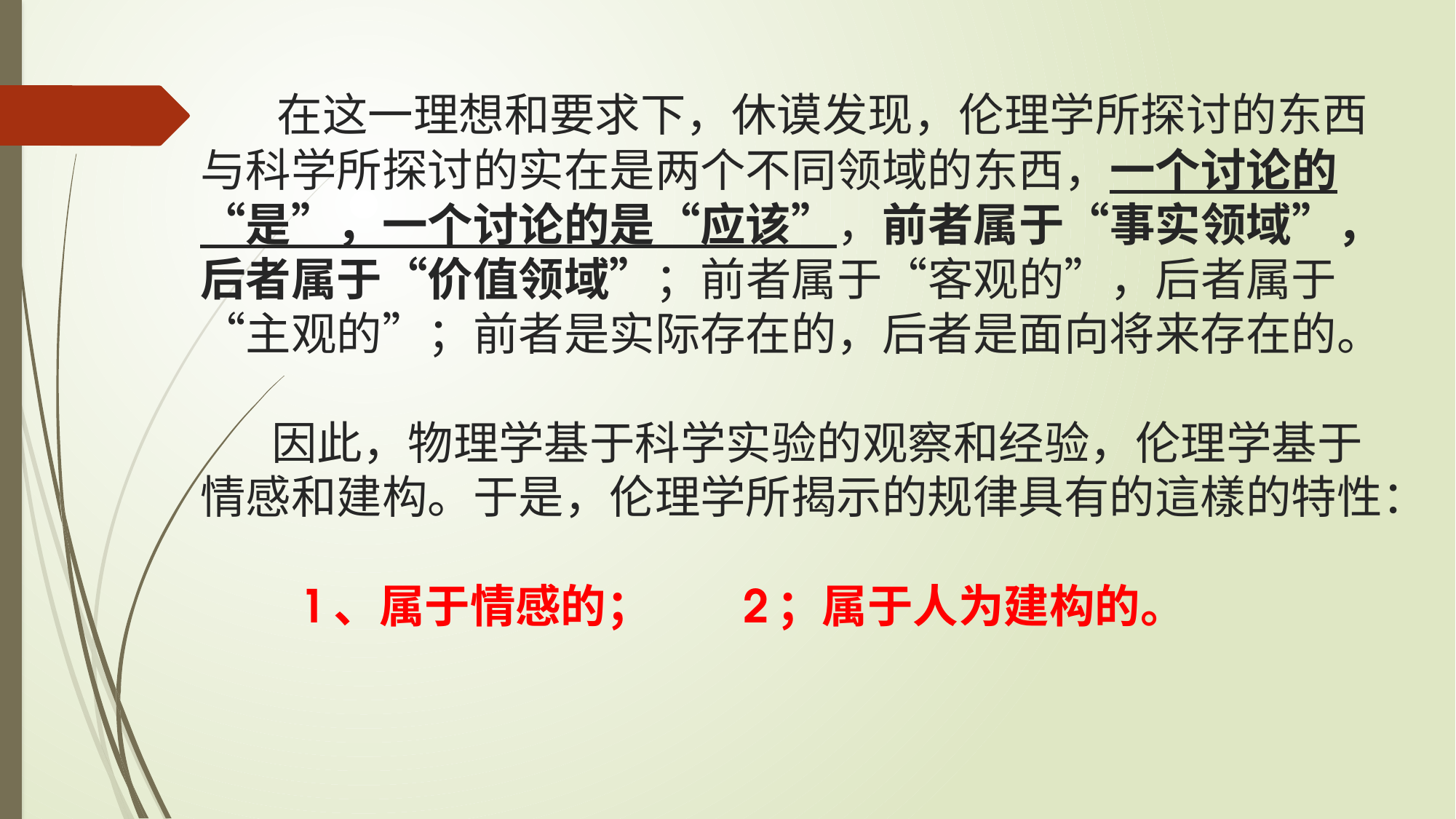

# 在这一理想和要求下，休谟发现，伦理学所探讨的东西与科学所探讨的实在是两个不同领域的东西，一个讨论的“是”，一个讨论的是“应该”，前者属于“事实领域”，后者属于“价值领域”；前者属于“客观的”，后者属于“主观的”；前者是实际存在的，后者是面向将来存在的。 因此，物理学基于科学实验的观察和经验，伦理学基于情感和建构。于是，伦理学所揭示的规律具有的這樣的特性： 1、属于情感的；        2；属于人为建构的。